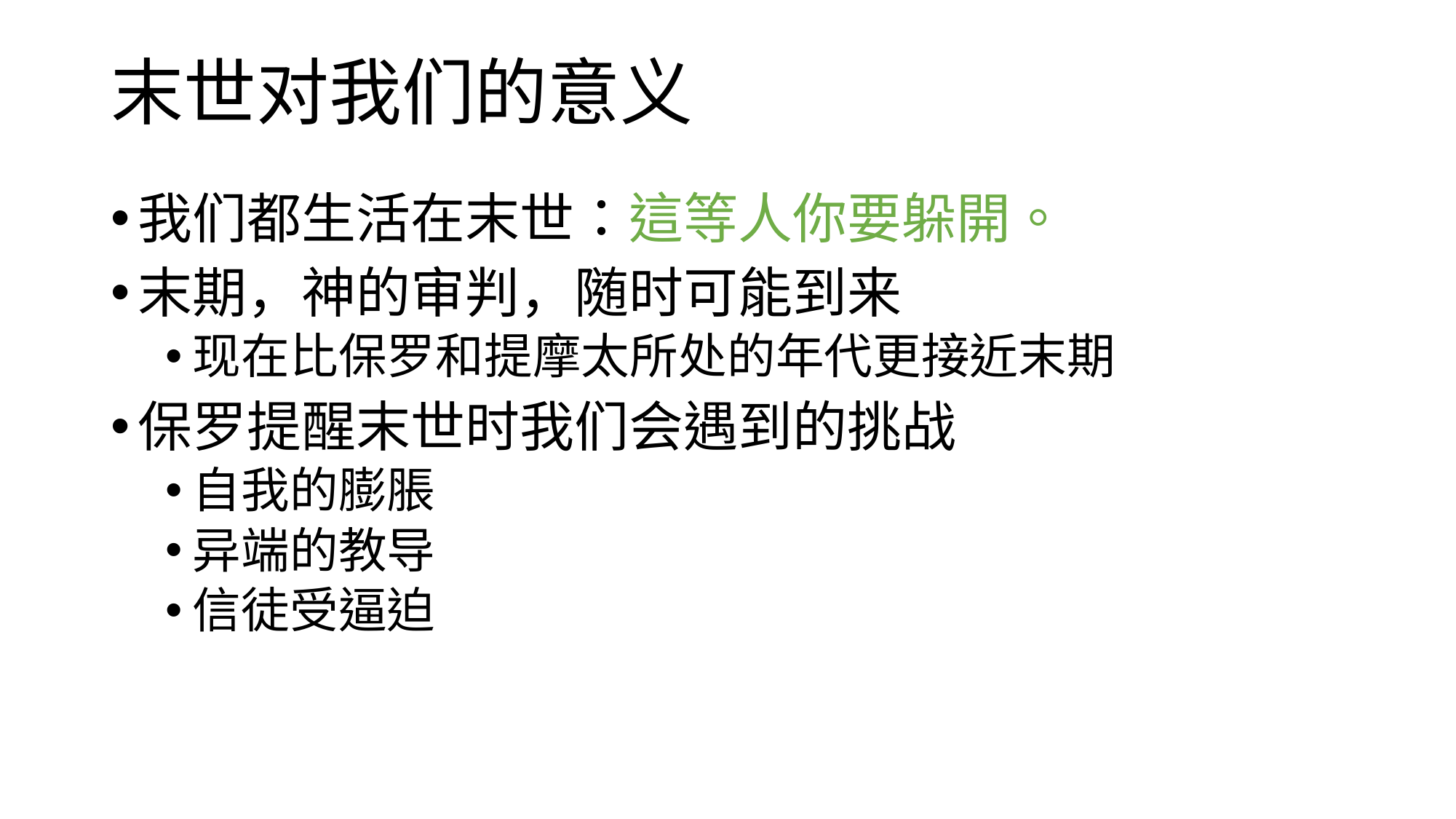

# 末世对我们的意义
我们都生活在末世：這等人你要躲開。
末期，神的审判，随时可能到来
现在比保罗和提摩太所处的年代更接近末期
保罗提醒末世时我们会遇到的挑战
自我的膨脹
异端的教导
信徒受逼迫